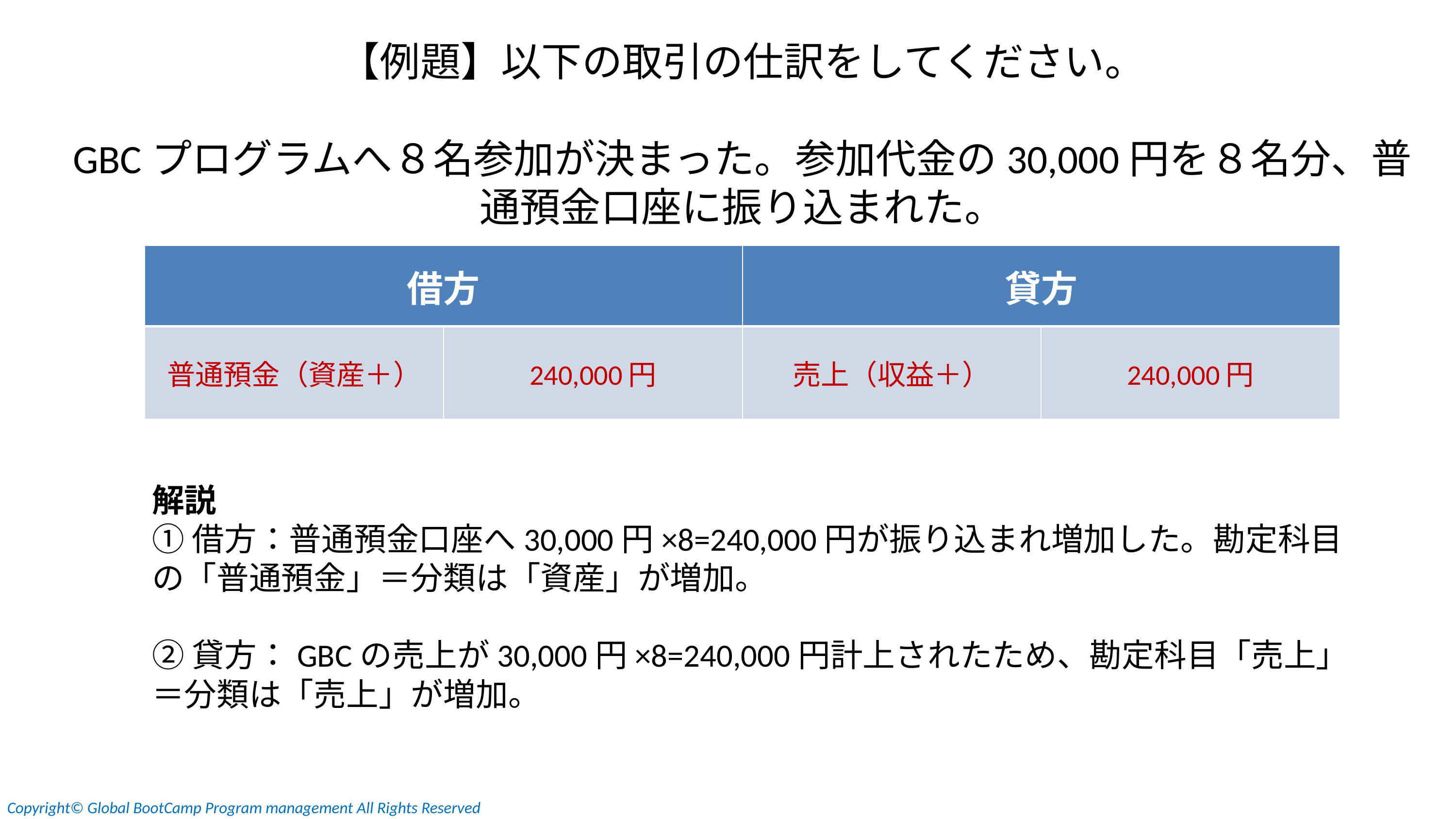

【例題】以下の取引の仕訳をしてください。

GBCプログラムへ８名参加が決まった。参加代金の30,000円を８名分、普通預金口座に振り込まれた。
| 借方 |  | 貸方 |  |
| --- | --- | --- | --- |
| 普通預金（資産＋） | 240,000円 | 売上（収益＋） | 240,000円 |
解説
①借方：普通預金口座へ30,000円×8=240,000円が振り込まれ増加した。勘定科目の「普通預金」＝分類は「資産」が増加。

②貸方：GBCの売上が30,000円×8=240,000円計上されたため、勘定科目「売上」＝分類は「売上」が増加。